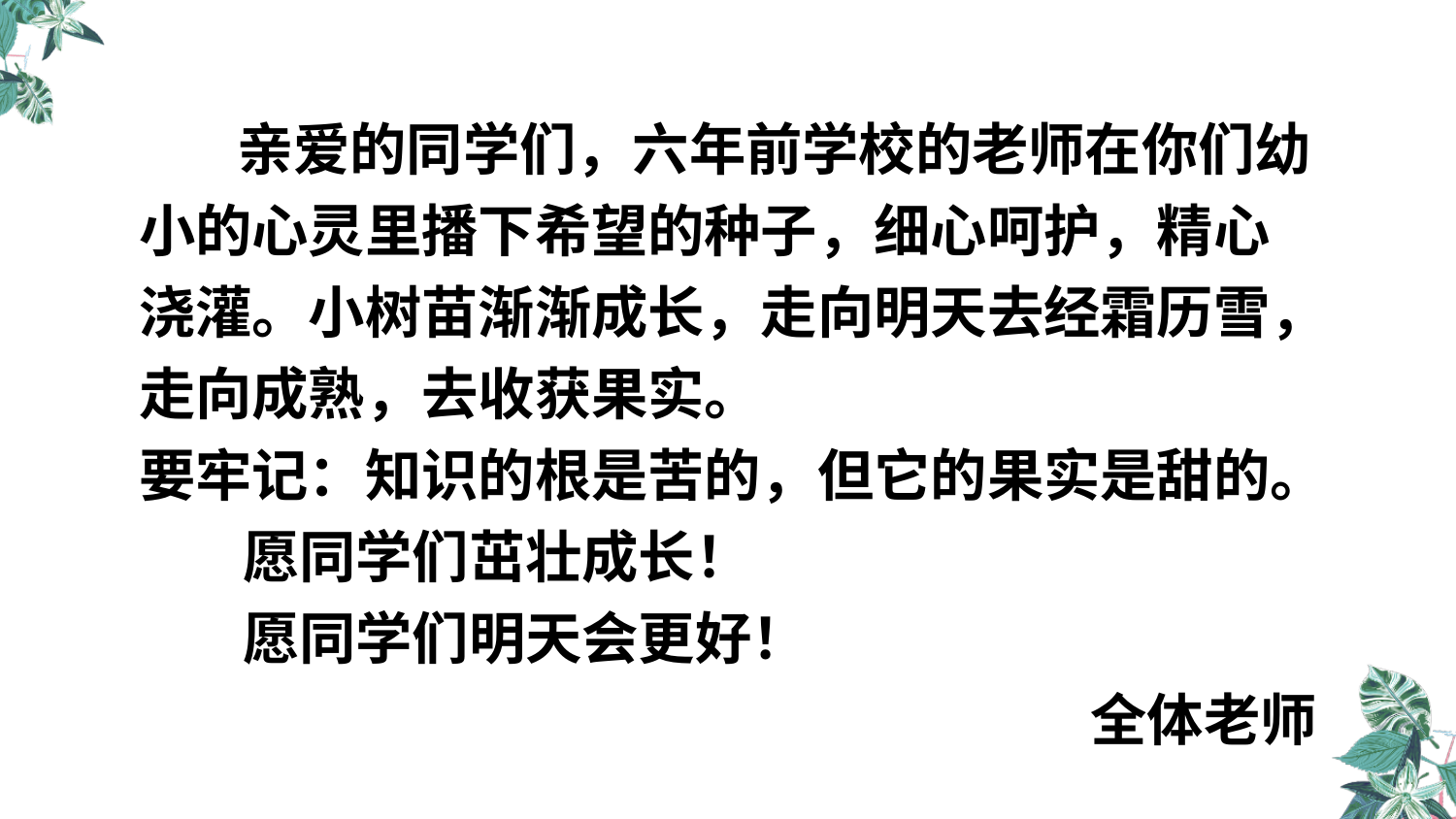

亲爱的同学们，六年前学校的老师在你们幼小的心灵里播下希望的种子，细心呵护，精心浇灌。小树苗渐渐成长，走向明天去经霜历雪，走向成熟，去收获果实。
要牢记：知识的根是苦的，但它的果实是甜的。
       愿同学们茁壮成长！
       愿同学们明天会更好！
全体老师